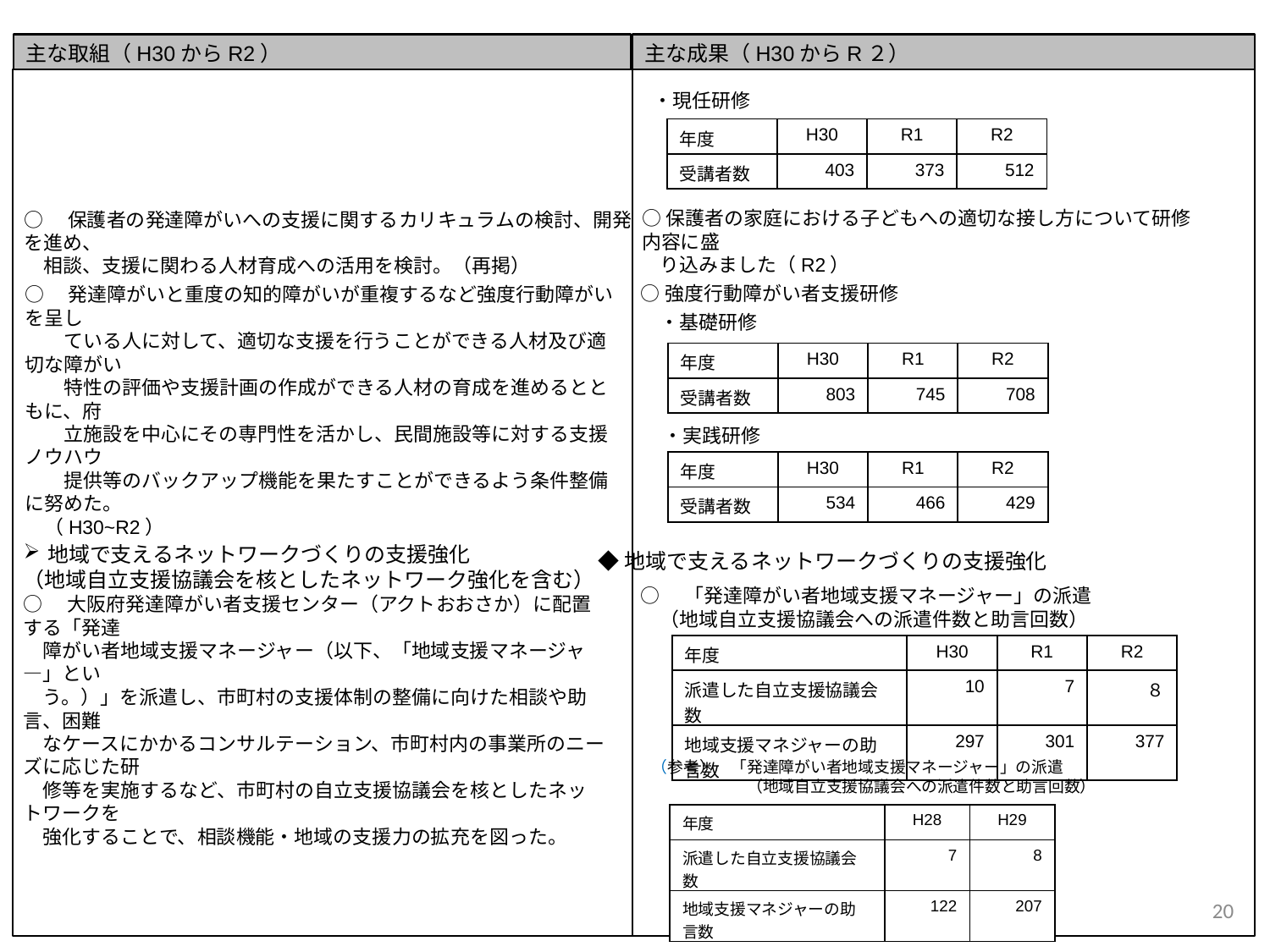

主な成果（H30からR２）
主な取組（H30からR2）

・現任研修
| 年度 | H30 | R1 | R2 |
| --- | --- | --- | --- |
| 受講者数 | 403 | 373 | 512 |
○保護者の家庭における子どもへの適切な接し方について研修内容に盛
   り込みました（R2）
○　保護者の発達障がいへの支援に関するカリキュラムの検討、開発を進め、
　相談、支援に関わる人材育成への活用を検討。（再掲）
○強度行動障がい者支援研修
○　発達障がいと重度の知的障がいが重複するなど強度行動障がいを呈し
　　ている人に対して、適切な支援を行うことができる人材及び適切な障がい
　　特性の評価や支援計画の作成ができる人材の育成を進めるとともに、府
　　立施設を中心にその専門性を活かし、民間施設等に対する支援ノウハウ
　　提供等のバックアップ機能を果たすことができるよう条件整備に努めた。
　（H30~R2）
・基礎研修
| 年度 | H30 | R1 | R2 |
| --- | --- | --- | --- |
| 受講者数 | 803 | 745 | 708 |

・実践研修

| 年度 | H30 | R1 | R2 |
| --- | --- | --- | --- |
| 受講者数 | 534 | 466 | 429 |
地域で支えるネットワークづくりの支援強化
（地域自立支援協議会を核としたネットワーク強化を含む）
○　大阪府発達障がい者支援センター（アクトおおさか）に配置する「発達
　障がい者地域支援マネージャー（以下、「地域支援マネージャ―」とい
　う。）」を派遣し、市町村の支援体制の整備に向けた相談や助言、困難
　なケースにかかるコンサルテーション、市町村内の事業所のニーズに応じた研
　修等を実施するなど、市町村の自立支援協議会を核としたネットワークを
　強化することで、相談機能・地域の支援力の拡充を図った。
◆地域で支えるネットワークづくりの支援強化
○　「発達障がい者地域支援マネージャー」の派遣
　（地域自立支援協議会への派遣件数と助言回数）
| 年度 | H30 | R1 | R2 |
| --- | --- | --- | --- |
| 派遣した自立支援協議会数 | 10 | 7 | ８ |
| 地域支援マネジャーの助言数 | 297 | 301 | 377 |
（参考）　「発達障がい者地域支援マネージャー」の派遣
　　　　　　（地域自立支援協議会への派遣件数と助言回数）

| 年度 | H28 | H29 |
| --- | --- | --- |
| 派遣した自立支援協議会数 | 7 | 8 |
| 地域支援マネジャーの助言数 | 122 | 207 |
20